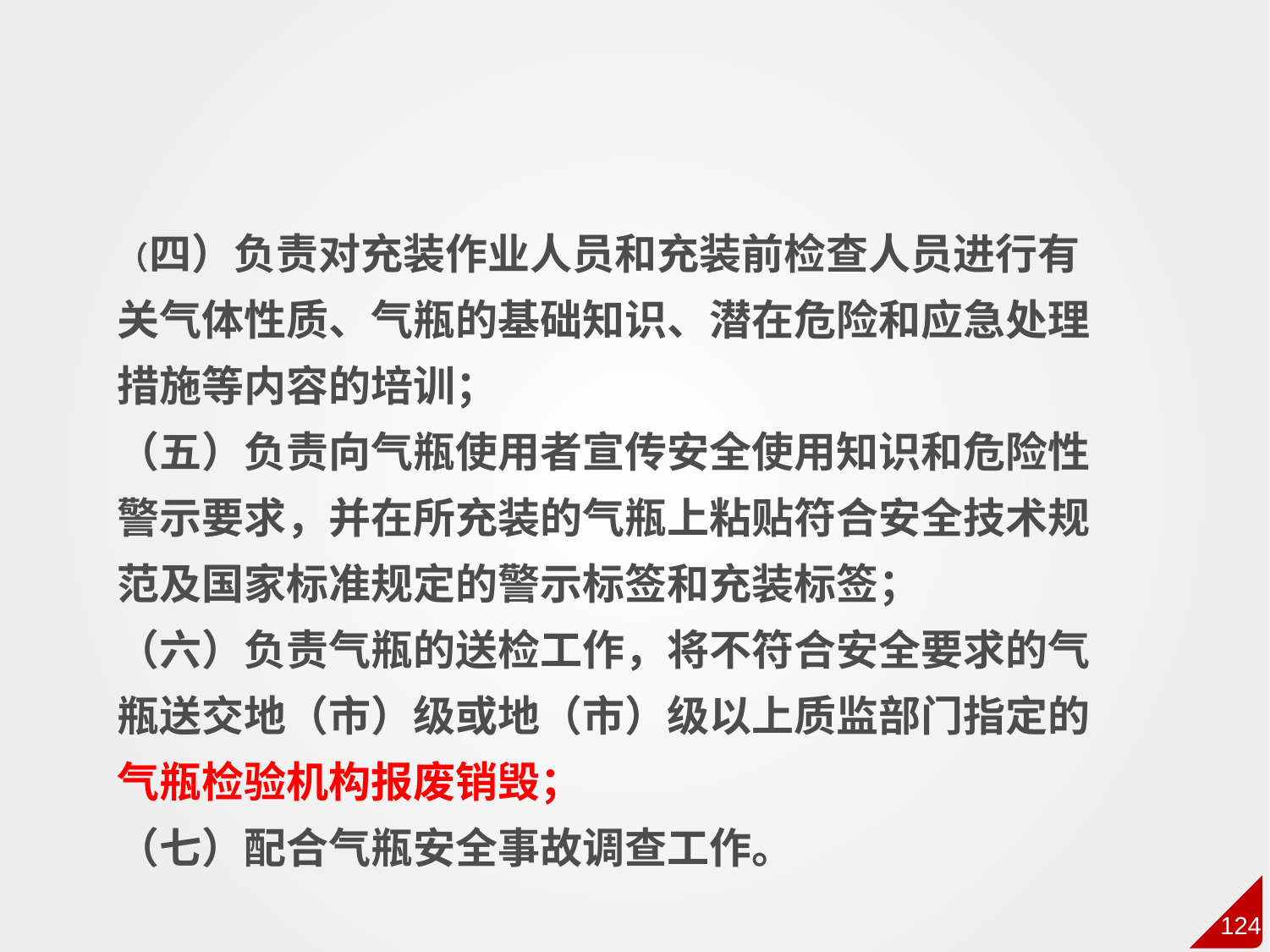

（四）负责对充装作业人员和充装前检查人员进行有关气体性质、气瓶的基础知识、潜在危险和应急处理措施等内容的培训；
（五）负责向气瓶使用者宣传安全使用知识和危险性警示要求，并在所充装的气瓶上粘贴符合安全技术规范及国家标准规定的警示标签和充装标签；
（六）负责气瓶的送检工作，将不符合安全要求的气瓶送交地（市）级或地（市）级以上质监部门指定的气瓶检验机构报废销毁；
（七）配合气瓶安全事故调查工作。